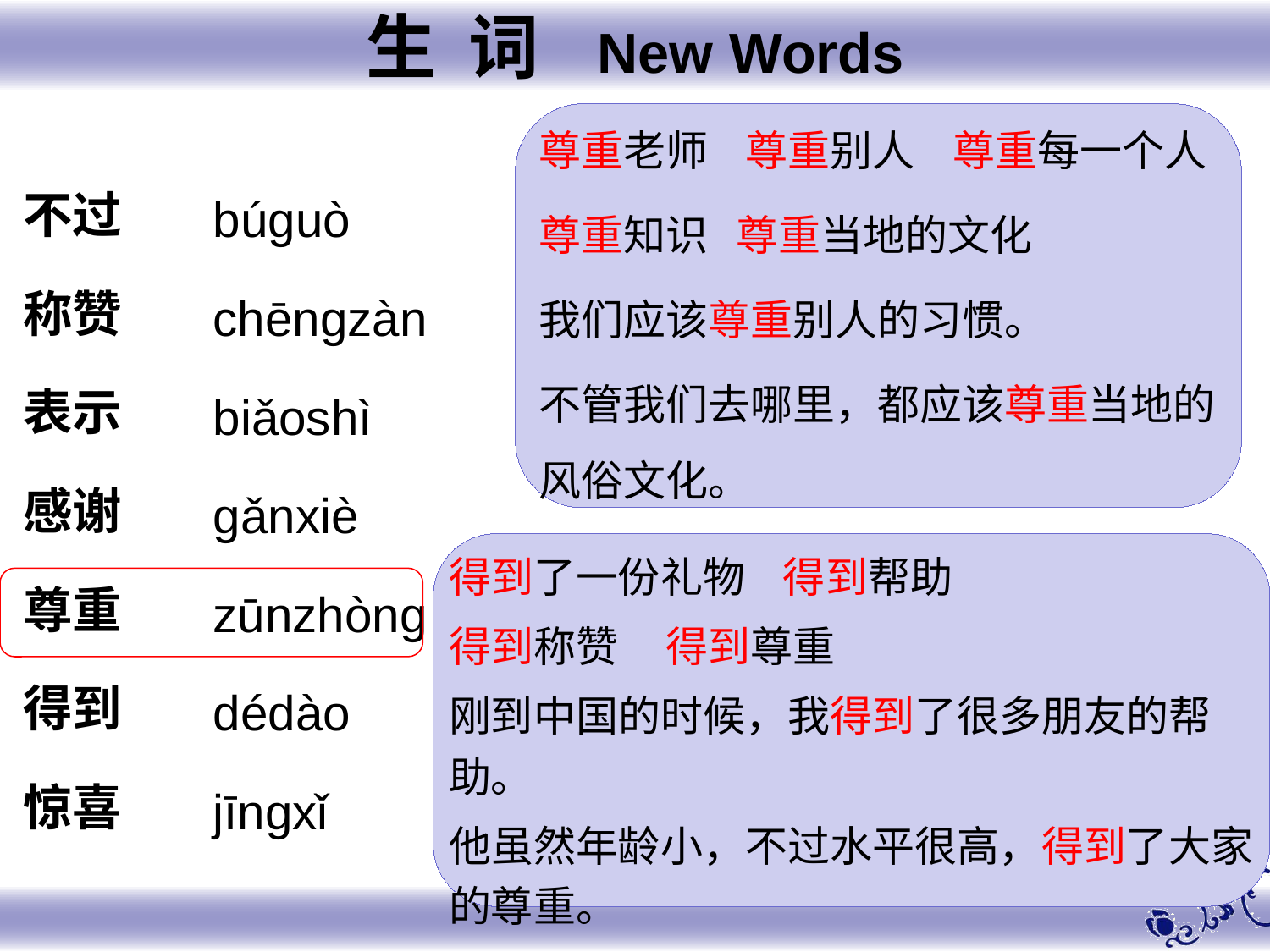

生  词   New Words
尊重老师    尊重别人    尊重每一个人
尊重知识   尊重当地的文化
我们应该尊重别人的习惯。
不管我们去哪里，都应该尊重当地的风俗文化。

不过
称赞
表示
感谢
尊重
得到
惊喜
búguò
chēngzàn
biǎoshì
gǎnxiè
zūnzhòng
dédào
jīngxǐ

得到了一份礼物    得到帮助
得到称赞     得到尊重
刚到中国的时候，我得到了很多朋友的帮助。
他虽然年龄小，不过水平很高，得到了大家的尊重。